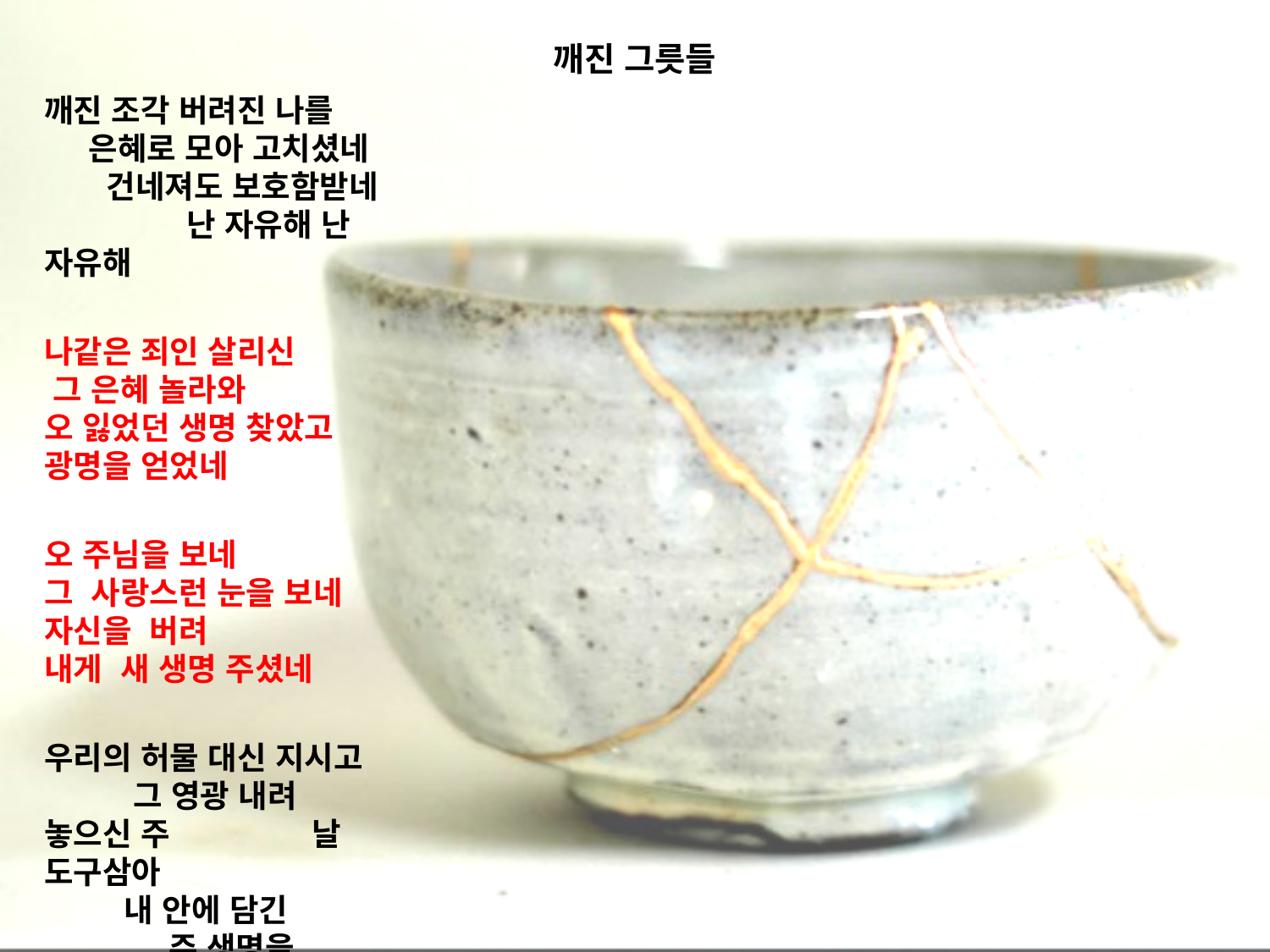

# 깨진 그릇들
깨진 조각 버려진 나를            은혜로 모아 고치셨네          건네져도 보호함받네                  난 자유해 난 자유해

나같은 죄인 살리신            그 은혜 놀라와                오 잃었던 생명 찾았고       광명을 얻었네

오 주님을 보네
그  사랑스런 눈을 보네
자신을  버려
내게  새 생명 주셨네

우리의 허물 대신 지시고             그 영광 내려 놓으신 주                날 도구삼아                                   내 안에 담긴                          주 생명을 보이소서